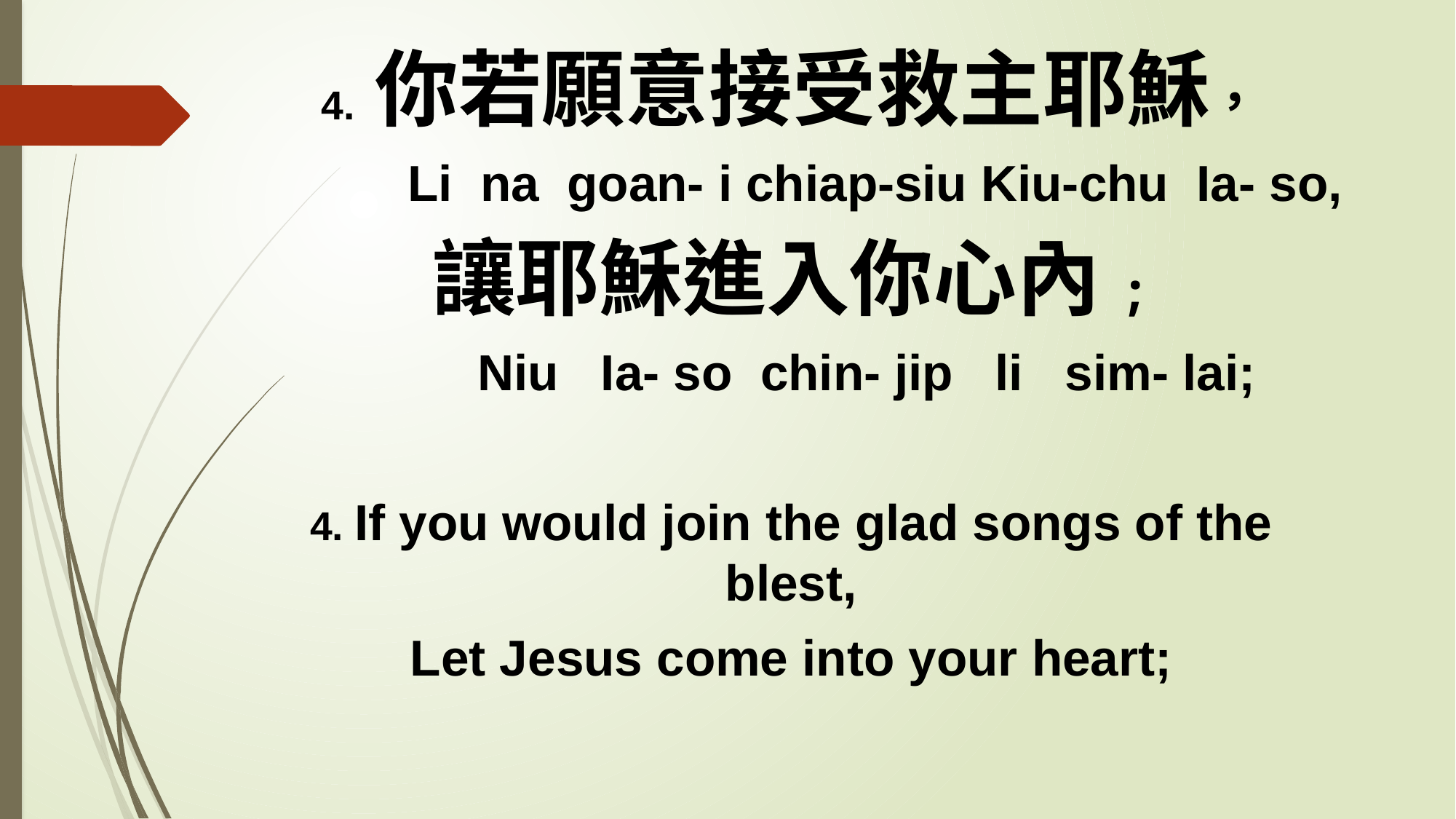

4. 你若願意接受救主耶穌，
            Li  na  goan- i chiap-siu Kiu-chu  Ia- so,
讓耶穌進入你心內;
                 Niu   Ia- so  chin- jip   li   sim- lai;

4. If you would join the glad songs of the blest,
Let Jesus come into your heart;